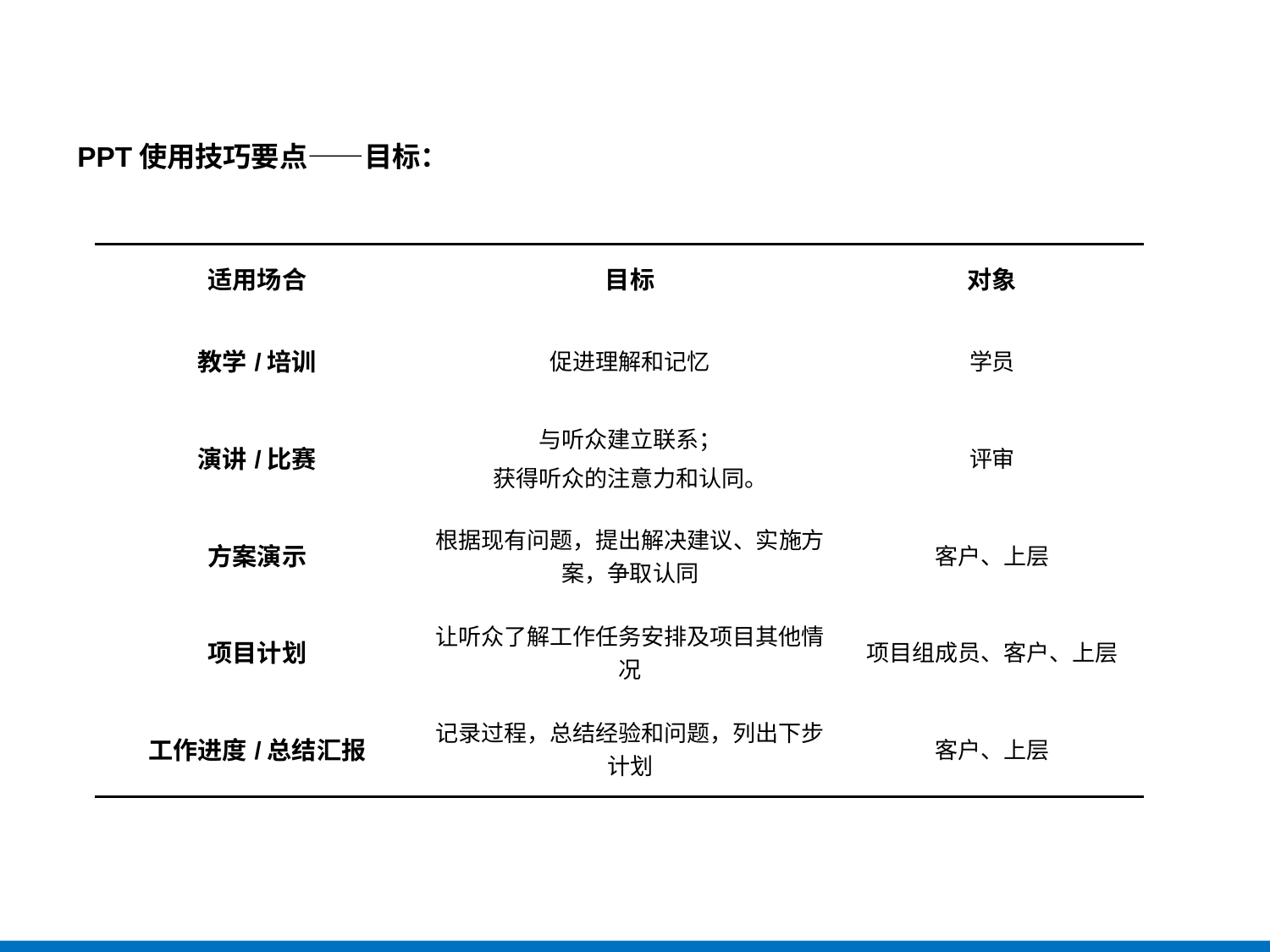

PPT使用技巧要点——目标：
| 适用场合 | 目标 | 对象 |
| --- | --- | --- |
| 教学/培训 | 促进理解和记忆 | 学员 |
| 演讲/比赛 | 与听众建立联系； 获得听众的注意力和认同。 | 评审 |
| 方案演示 | 根据现有问题，提出解决建议、实施方案，争取认同 | 客户、上层 |
| 项目计划 | 让听众了解工作任务安排及项目其他情况 | 项目组成员、客户、上层 |
| 工作进度/总结汇报 | 记录过程，总结经验和问题，列出下步计划 | 客户、上层 |